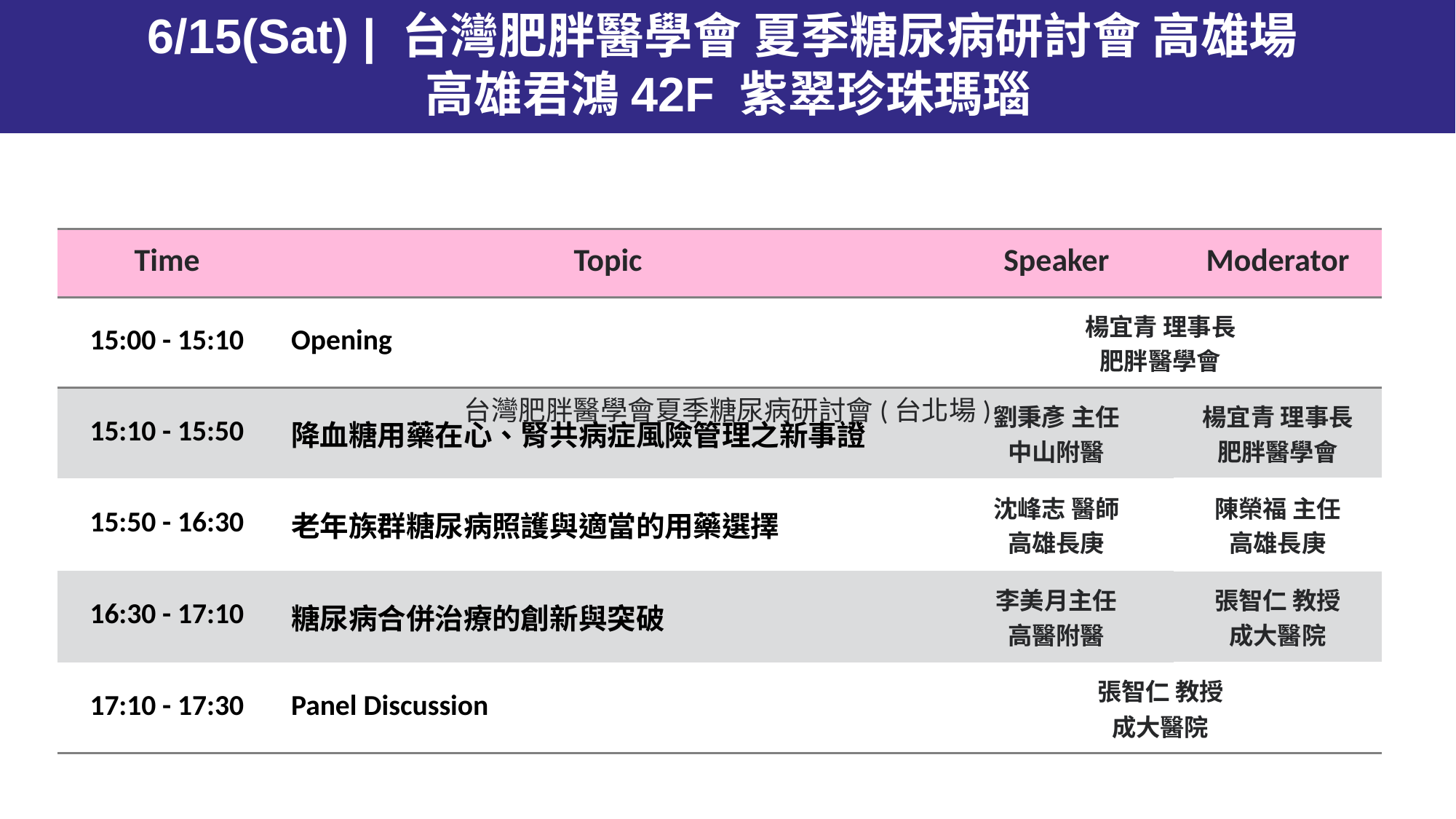

6/15(Sat) | 台灣肥胖醫學會 夏季糖尿病研討會 高雄場
高雄君鴻42F 紫翠珍珠瑪瑙
| Time | Topic | Speaker | Moderator |
| --- | --- | --- | --- |
| 15:00 - 15:10 | Opening | 楊宜青 理事長 肥胖醫學會 |  |
| 15:10 - 15:50 | 降血糖用藥在心、腎共病症風險管理之新事證 | 劉秉彥 主任 中山附醫 | 楊宜青 理事長 肥胖醫學會 |
| 15:50 - 16:30 | 老年族群糖尿病照護與適當的用藥選擇 | 沈峰志 醫師 高雄長庚 | 陳榮福 主任 高雄長庚 |
| 16:30 - 17:10 | 糖尿病合併治療的創新與突破 | 李美月主任 高醫附醫 | 張智仁 教授 成大醫院 |
| 17:10 - 17:30 | Panel Discussion | 張智仁 教授 成大醫院 |  |
台灣肥胖醫學會夏季糖尿病研討會(台北場)